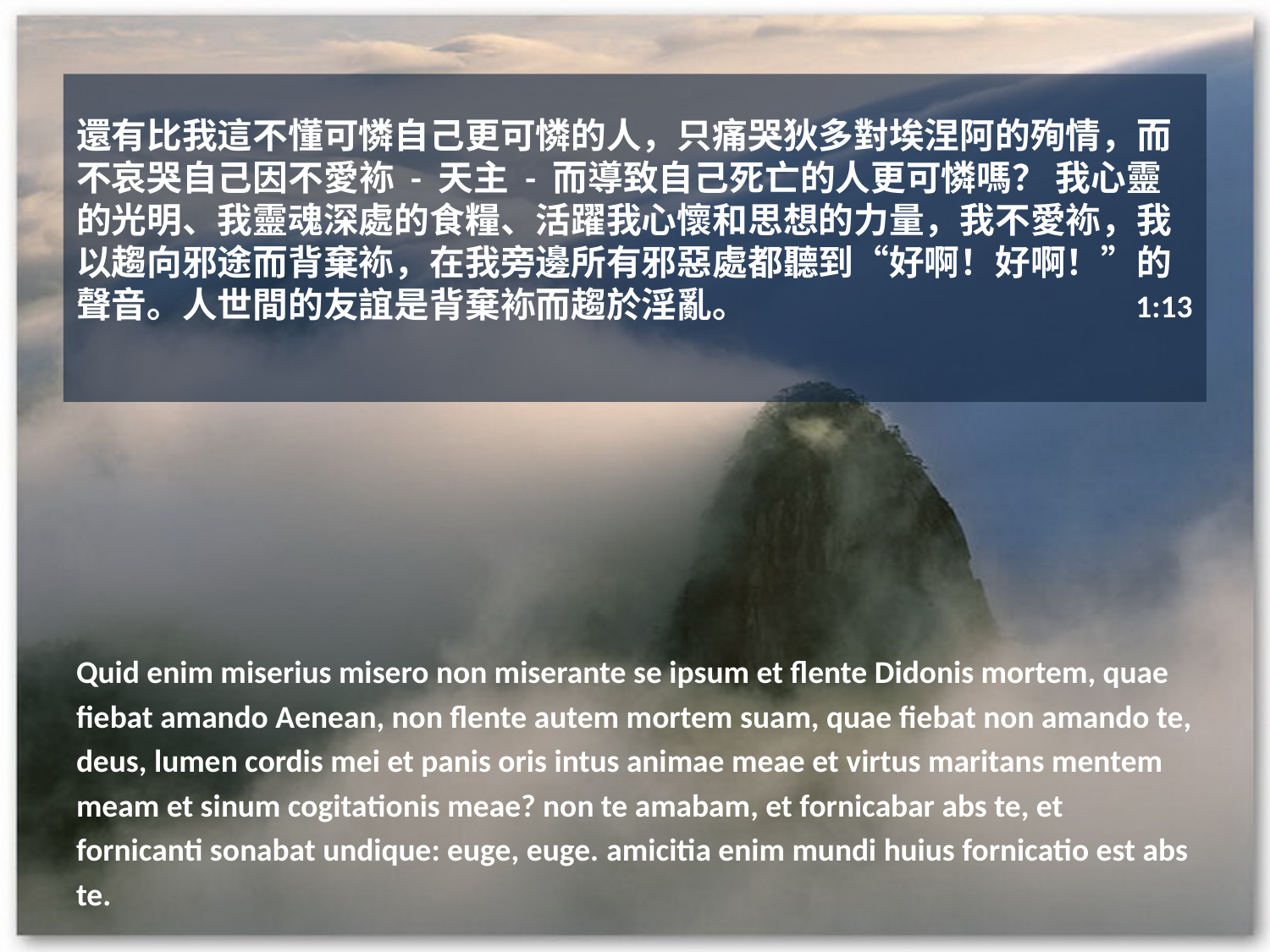

# 還有比我這不懂可憐自己更可憐的人，只痛哭狄多對埃涅阿的殉情，而不哀哭自己因不愛袮 - 天主 - 而導致自己死亡的人更可憐嗎？ 我心靈的光明、我靈魂深處的食糧、活躍我心懷和思想的力量，我不愛袮，我以趨向邪途而背棄袮，在我旁邊所有邪惡處都聽到“好啊！好啊！”的聲音。人世間的友誼是背棄袮而趨於淫亂。			     1:13
Quid enim miserius misero non miserante se ipsum et flente Didonis mortem, quae
fiebat amando Aenean, non flente autem mortem suam, quae fiebat non amando te,
deus, lumen cordis mei et panis oris intus animae meae et virtus maritans mentem
meam et sinum cogitationis meae? non te amabam, et fornicabar abs te, et
fornicanti sonabat undique: euge, euge. amicitia enim mundi huius fornicatio est abs
te.